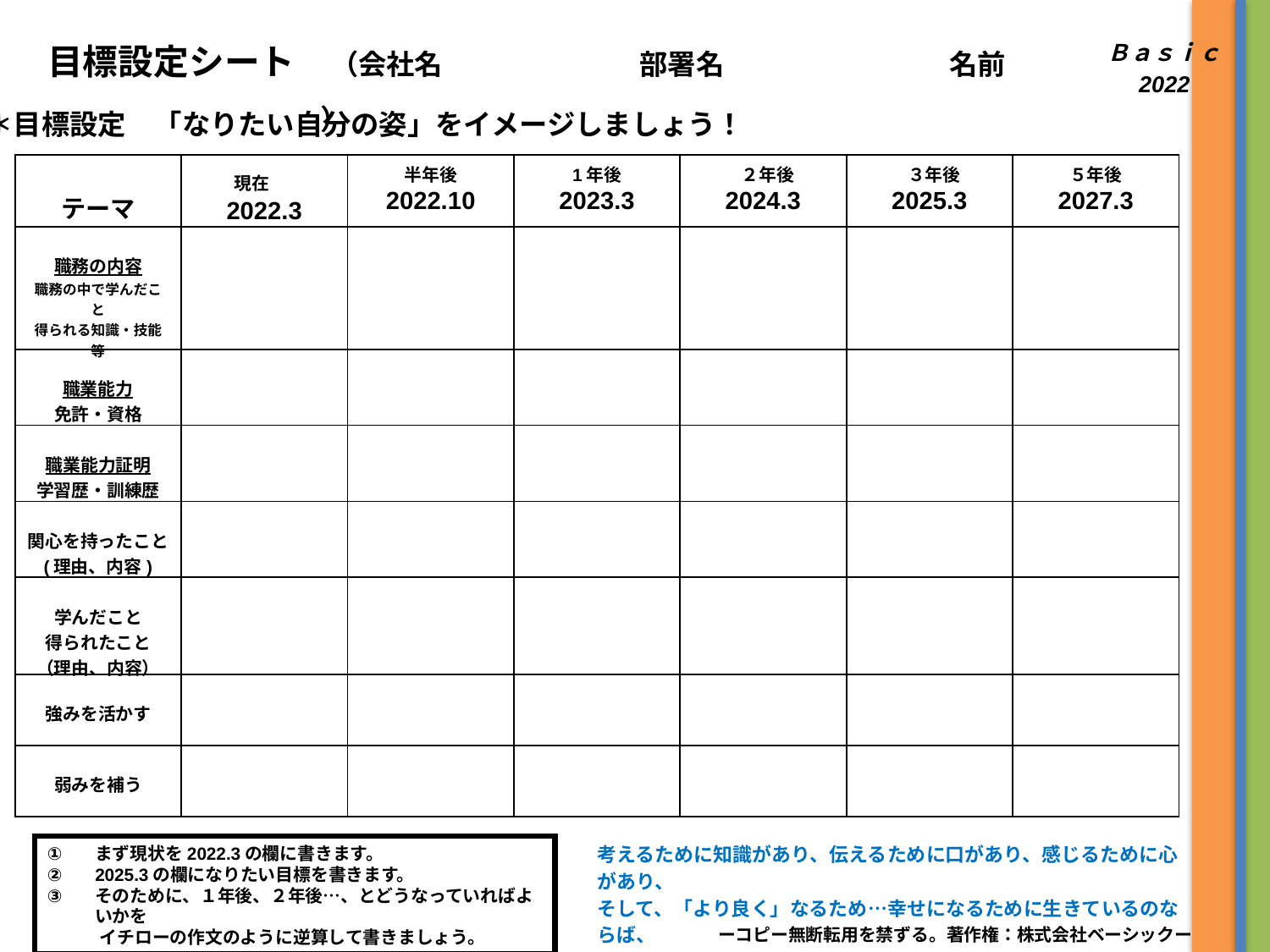

目標設定シート　（会社名　　　　　　　部署名　　　　　　　　名前　　　　　　　　　）
Ｂａｓｉｃ 2022
　＊目標設定　「なりたい自分の姿」をイメージしましょう！
| テーマ | 現在　 2022.3 | 半年後 2022.10 | 1年後 2023.3 | ２年後 2024.3 | ３年後 2025.3 | ５年後 2027.3 |
| --- | --- | --- | --- | --- | --- | --- |
| 職務の内容 職務の中で学んだこと 得られる知識・技能等 |  |  |  |  |  |  |
| 職業能力 免許・資格 |  |  |  |  |  |  |
| 職業能力証明 学習歴・訓練歴 |  |  |  |  |  |  |
| 関心を持ったこと (理由、内容) |  |  |  |  |  |  |
| 学んだこと 得られたこと （理由、内容） |  |  |  |  |  |  |
| 強みを活かす |  |  |  |  |  |  |
| 弱みを補う |  |  |  |  |  |  |
考えるために知識があり、伝えるために口があり、感じるために心があり、
そして、「より良く」なるため…幸せになるために生きているのならば、
それらをフルに使い、精一杯生きていたい。
まず現状を2022.3の欄に書きます。
2025.3の欄になりたい目標を書きます。
そのために、１年後、２年後…、とどうなっていればよいかを
            イチローの作文のように逆算して書きましょう。
ーコピー無断転用を禁ずる。著作権：株式会社ベーシックー